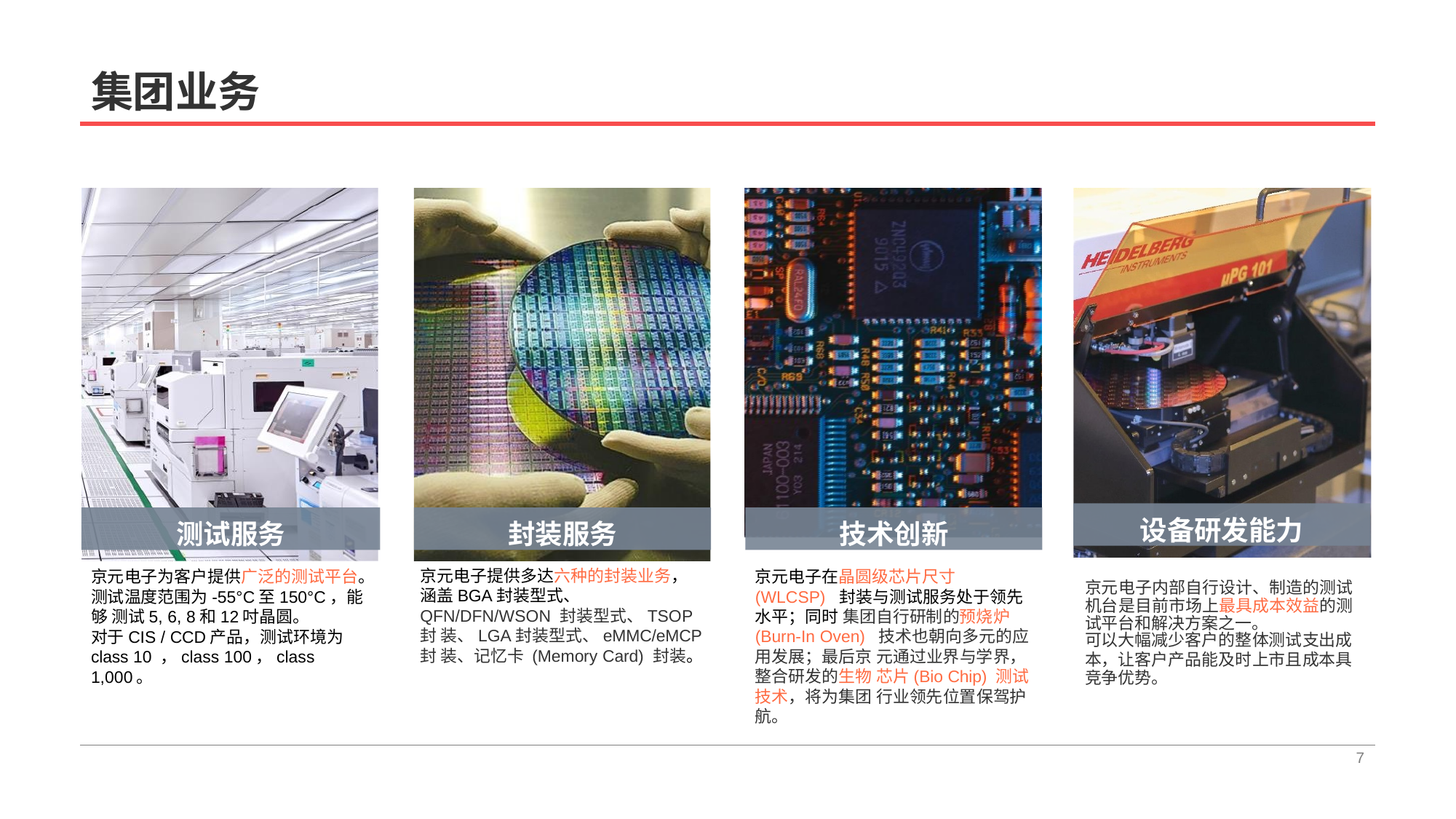

# 集团业务

设备研发能力
测试服务
封装服务
技术创新
京元电子提供多达六种的封装业务，  涵盖BGA封装型式、 QFN/DFN/WSON 封装型式、TSOP封 装、LGA封装型式、eMMC/eMCP 封 装、记忆卡 (Memory Card) 封装。
京元电子为客户提供广泛的测试平台。 测试温度范围为-55°C至150°C，能够 测试5, 6, 8和12吋晶圆。
对于CIS / CCD产品，测试环境为 class 10 ，class 100，class 1,000。
京元电子在晶圆级芯片尺寸(WLCSP)  封装与测试服务处于领先水平；同时 集团自行研制的预烧炉(Burn-In Oven)  技术也朝向多元的应用发展；最后京 元通过业界与学界，整合研发的生物 芯片(Bio Chip) 测试技术，将为集团 行业领先位置保驾护航。
京元电子内部自行设计、制造的测试 机台是目前市场上最具成本效益的测 试平台和解决方案之一。
可以大幅减少客户的整体测试支出成
本，让客户产品能及时上市且成本具 竞争优势。

7